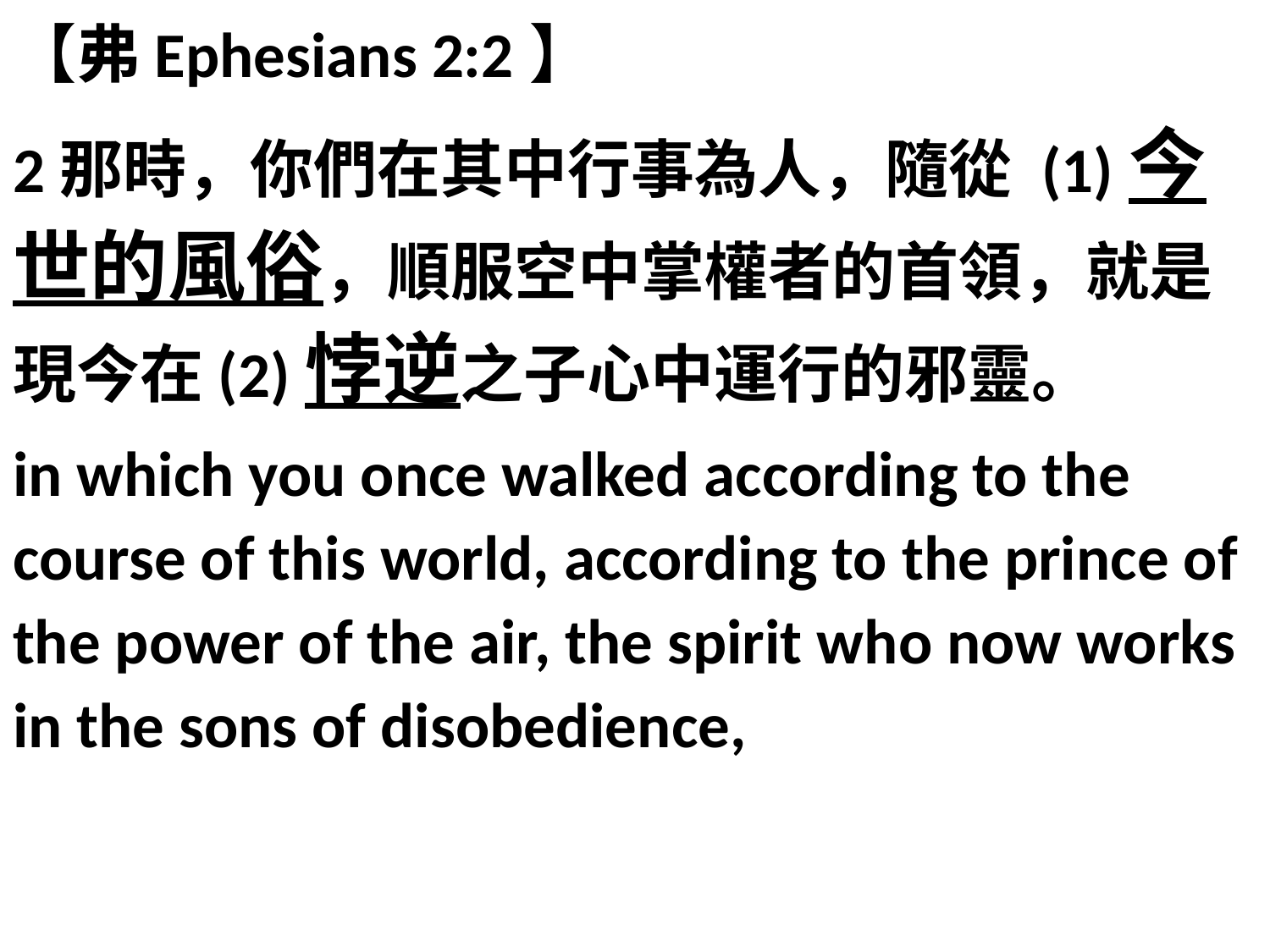

【弗Ephesians 2:2】
2那時，你們在其中行事為人，隨從 (1)今世的風俗，順服空中掌權者的首領，就是現今在(2)悖逆之子心中運行的邪靈。
in which you once walked according to the course of this world, according to the prince of the power of the air, the spirit who now works in the sons of disobedience,